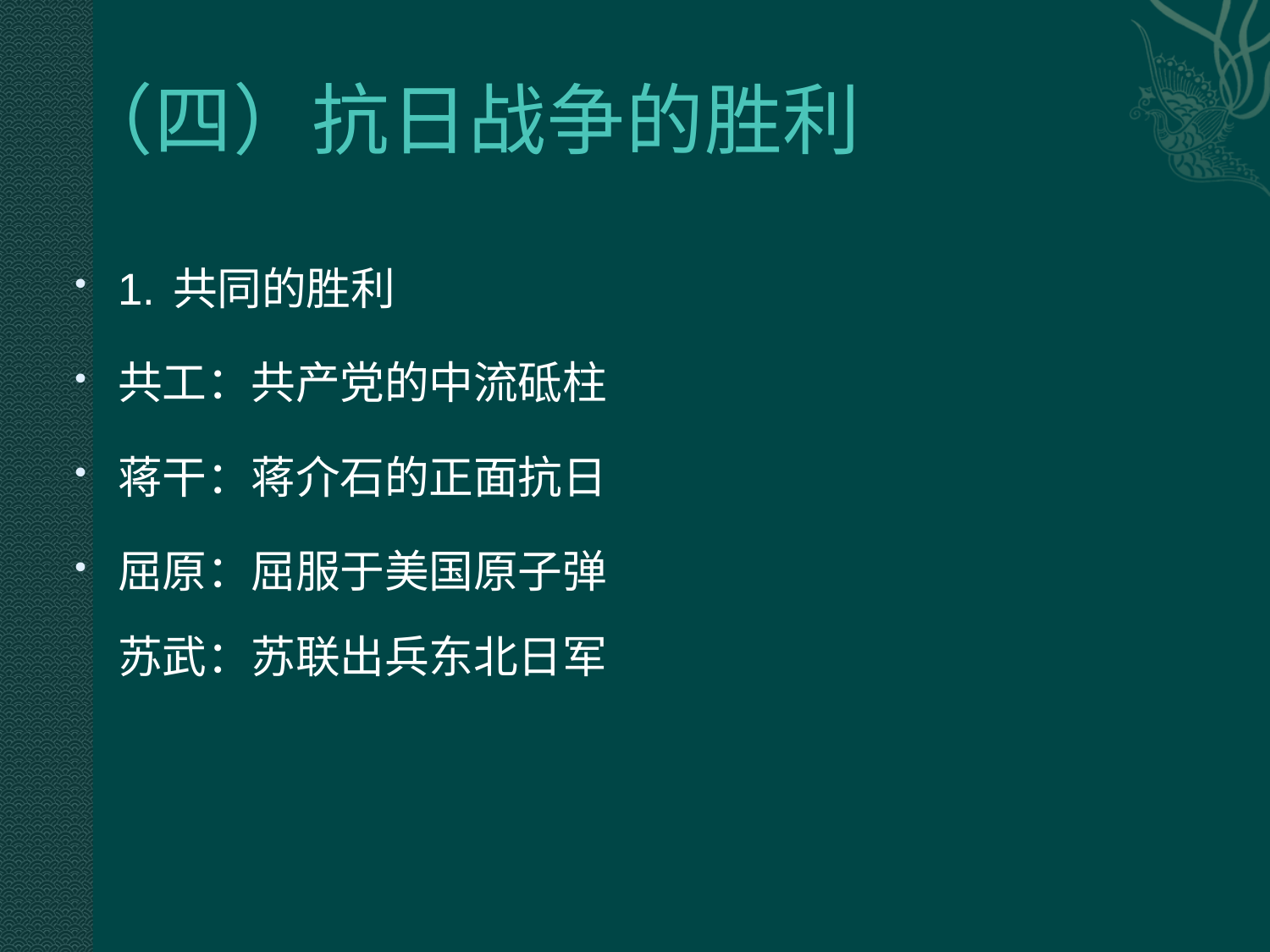

# （四）抗日战争的胜利
1. 共同的胜利
共工：共产党的中流砥柱
蒋干：蒋介石的正面抗日
屈原：屈服于美国原子弹
苏武：苏联出兵东北日军